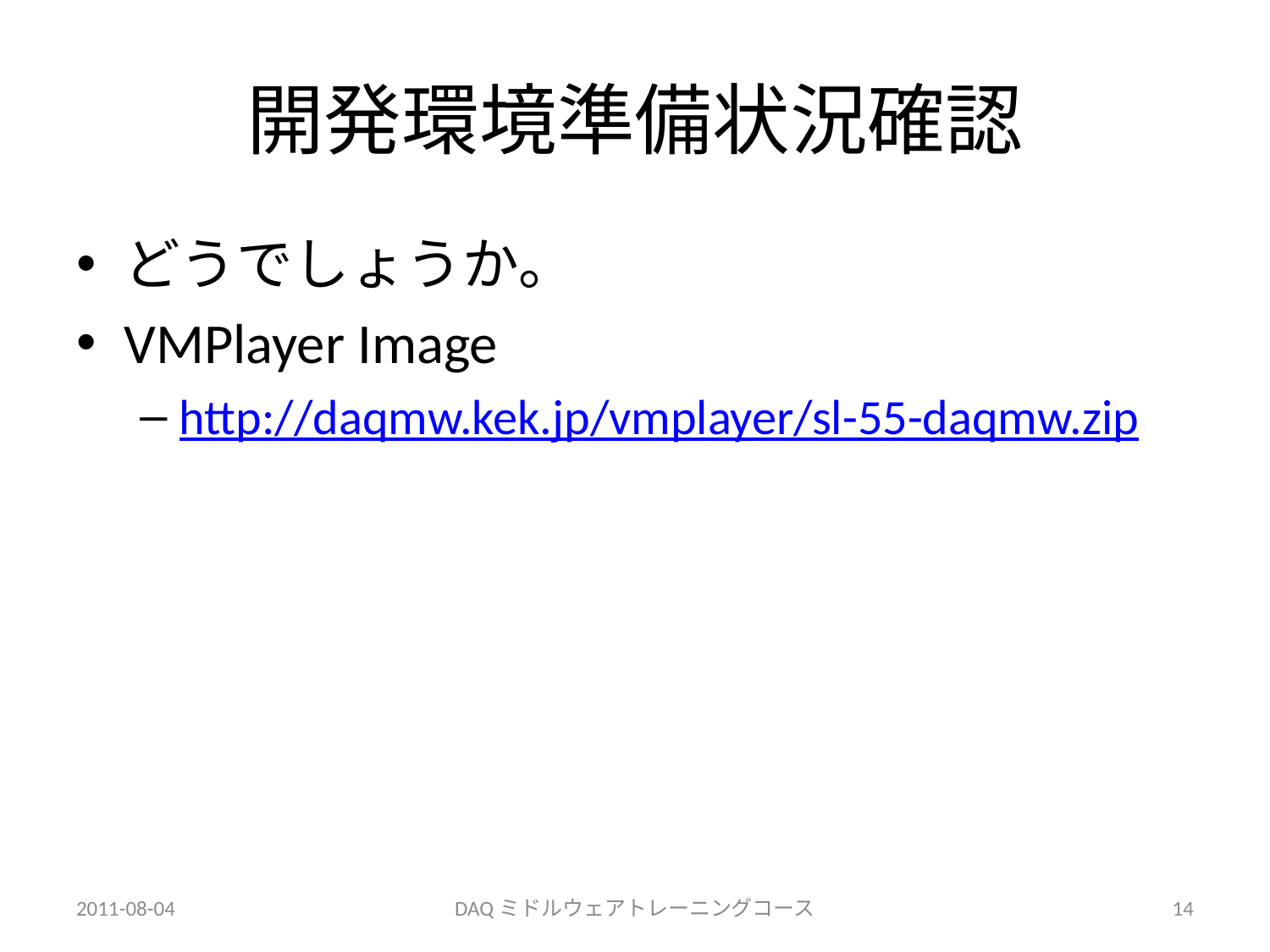

# 開発環境準備状況確認
どうでしょうか。
VMPlayer Image
http://daqmw.kek.jp/vmplayer/sl-55-daqmw.zip

2011-08-04
DAQミドルウェアトレーニングコース
14